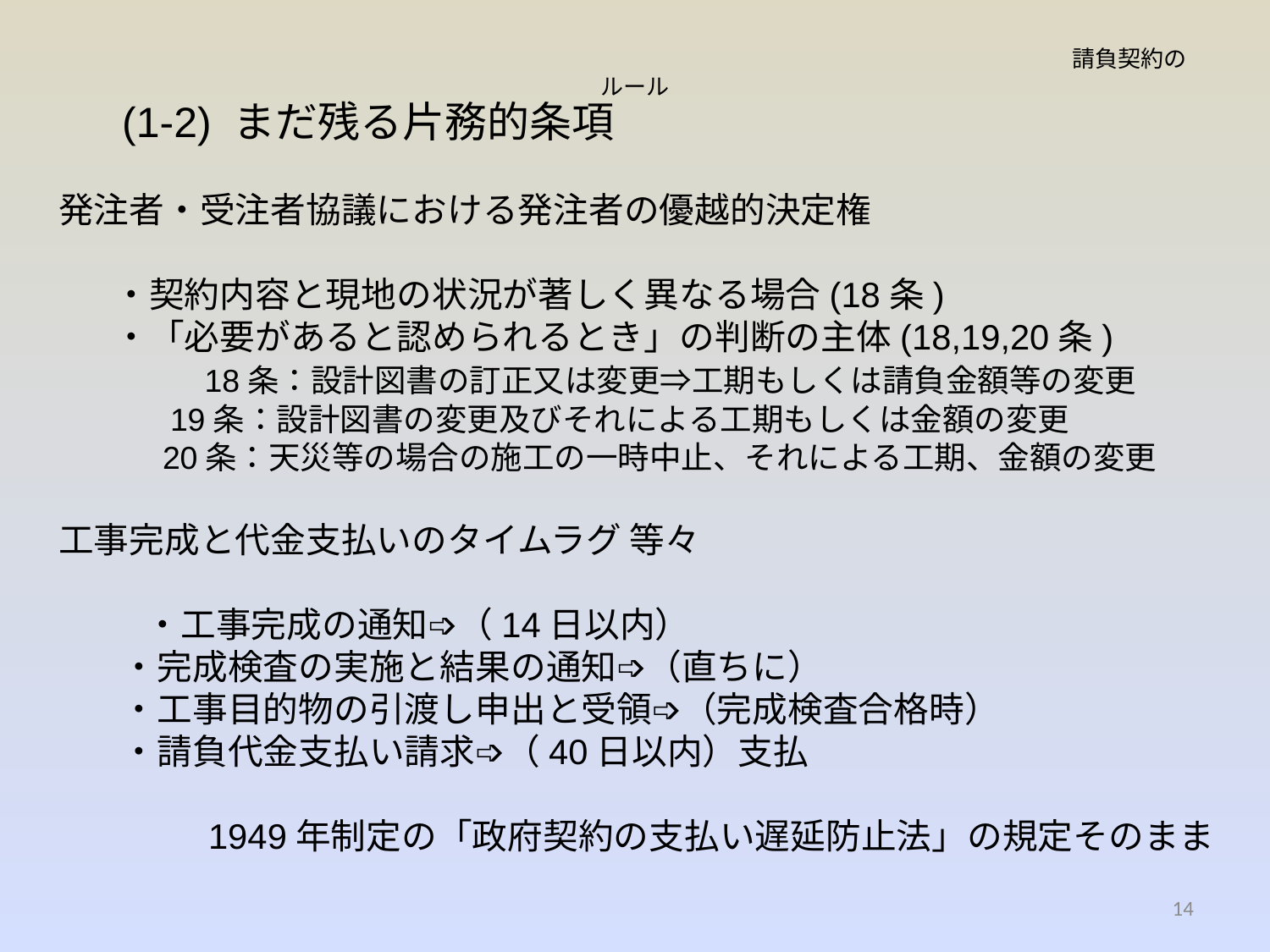

# 請負契約のルール

(1-2) まだ残る片務的条項

発注者・受注者協議における発注者の優越的決定権

      ・契約内容と現地の状況が著しく異なる場合(18条)
      ・「必要があると認められるとき」の判断の主体(18,19,20条)
               18条：設計図書の訂正又は変更⇒工期もしくは請負金額等の変更
         　19条：設計図書の変更及びそれによる工期もしくは金額の変更
　         20条：天災等の場合の施工の一時中止、それによる工期、金額の変更

工事完成と代金支払いのタイムラグ 等々

          ・工事完成の通知➩（14日以内）
       ・完成検査の実施と結果の通知➩（直ちに）
       ・工事目的物の引渡し申出と受領➩（完成検査合格時）
       ・請負代金支払い請求➩（40日以内）支払

　　　　1949年制定の「政府契約の支払い遅延防止法」の規定そのまま

14